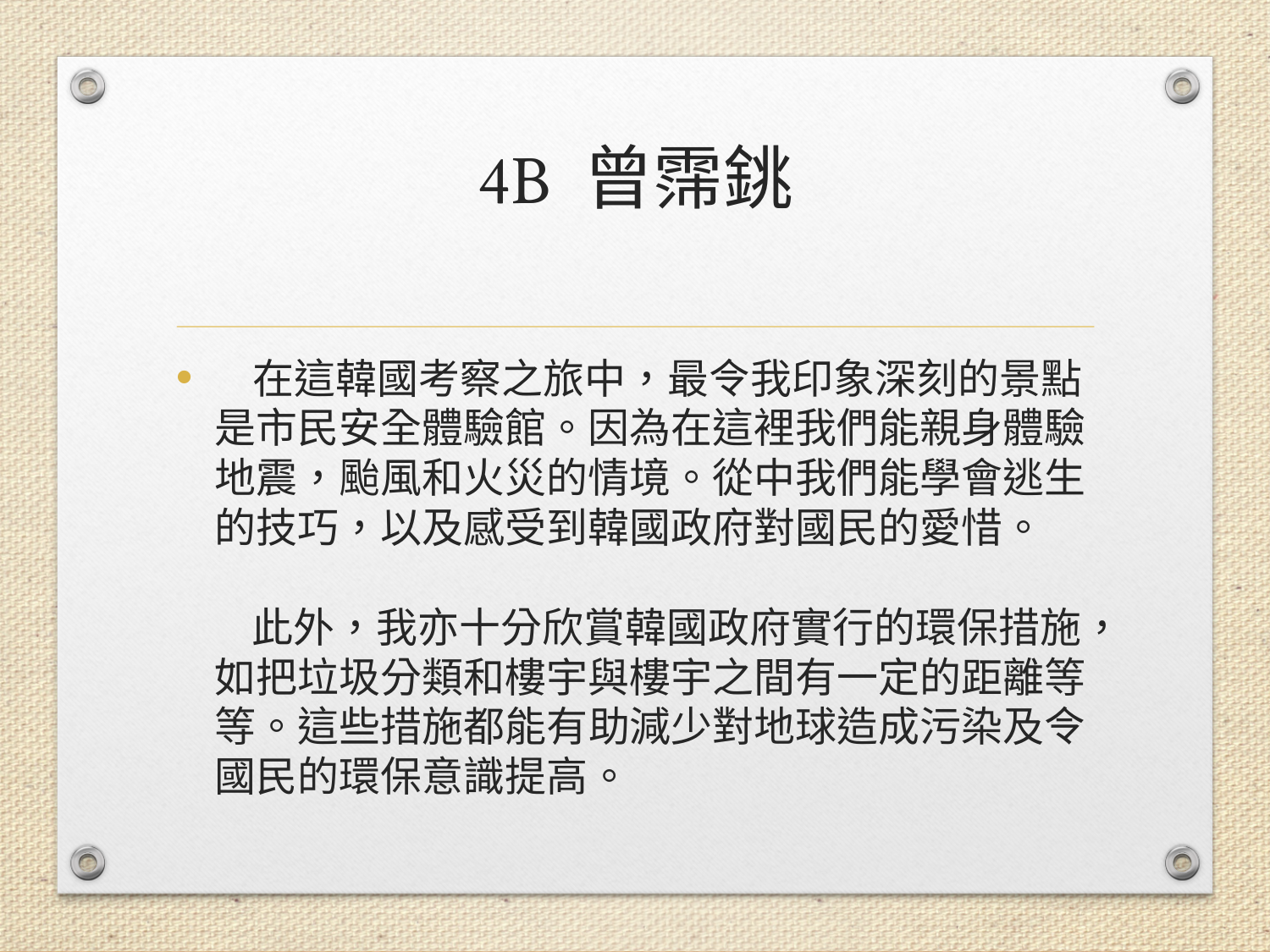

# 4B 曾霈銚
   在這韓國考察之旅中，最令我印象深刻的景點是市民安全體驗館。因為在這裡我們能親身體驗地震，颱風和火災的情境。從中我們能學會逃生的技巧，以及感受到韓國政府對國民的愛惜。
    此外，我亦十分欣賞韓國政府實行的環保措施，如把垃圾分類和樓宇與樓宇之間有一定的距離等等。這些措施都能有助減少對地球造成污染及令國民的環保意識提高。